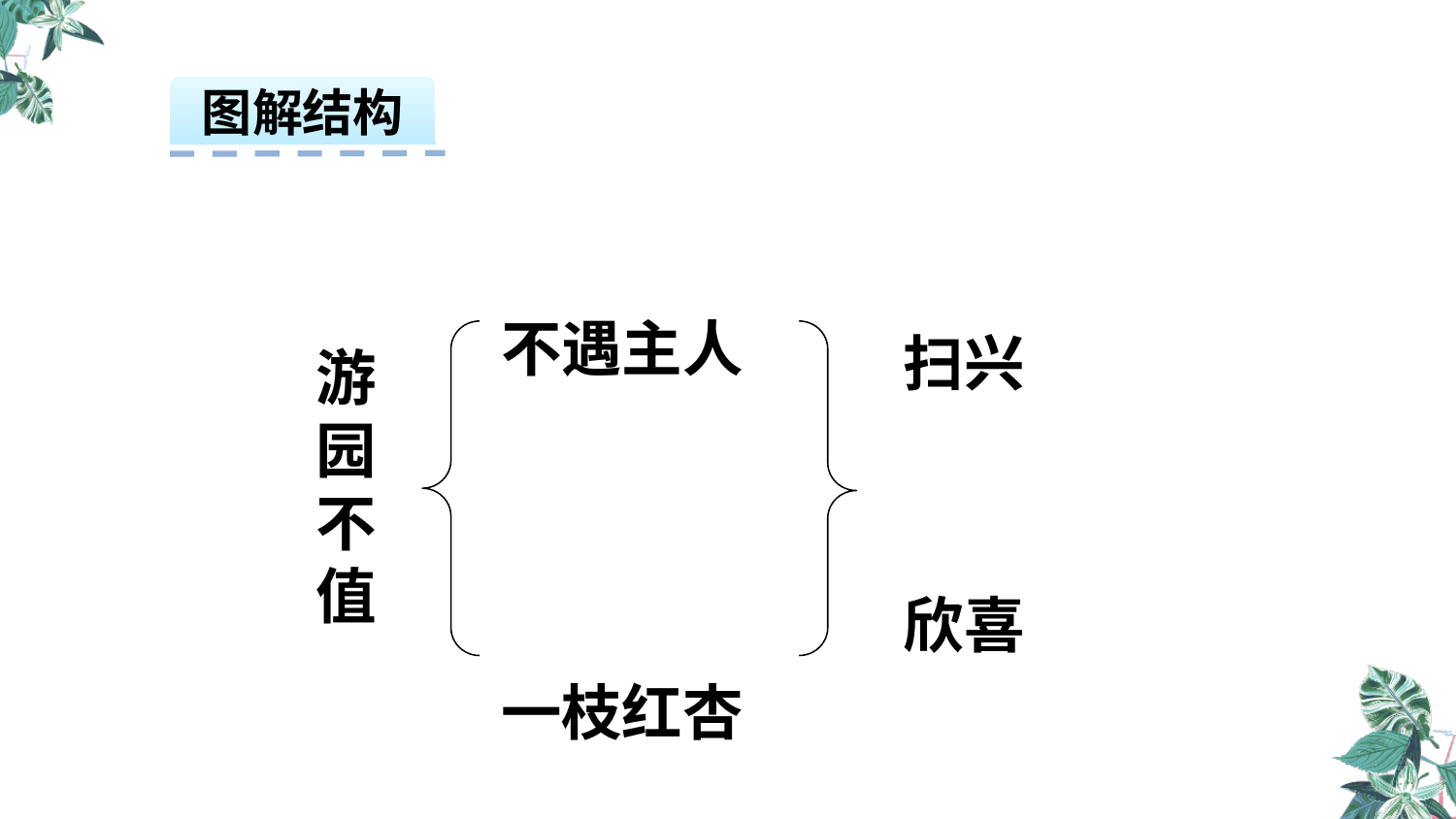

图解结构

不遇主人

一枝红杏
扫兴

欣喜

游
园
不
值